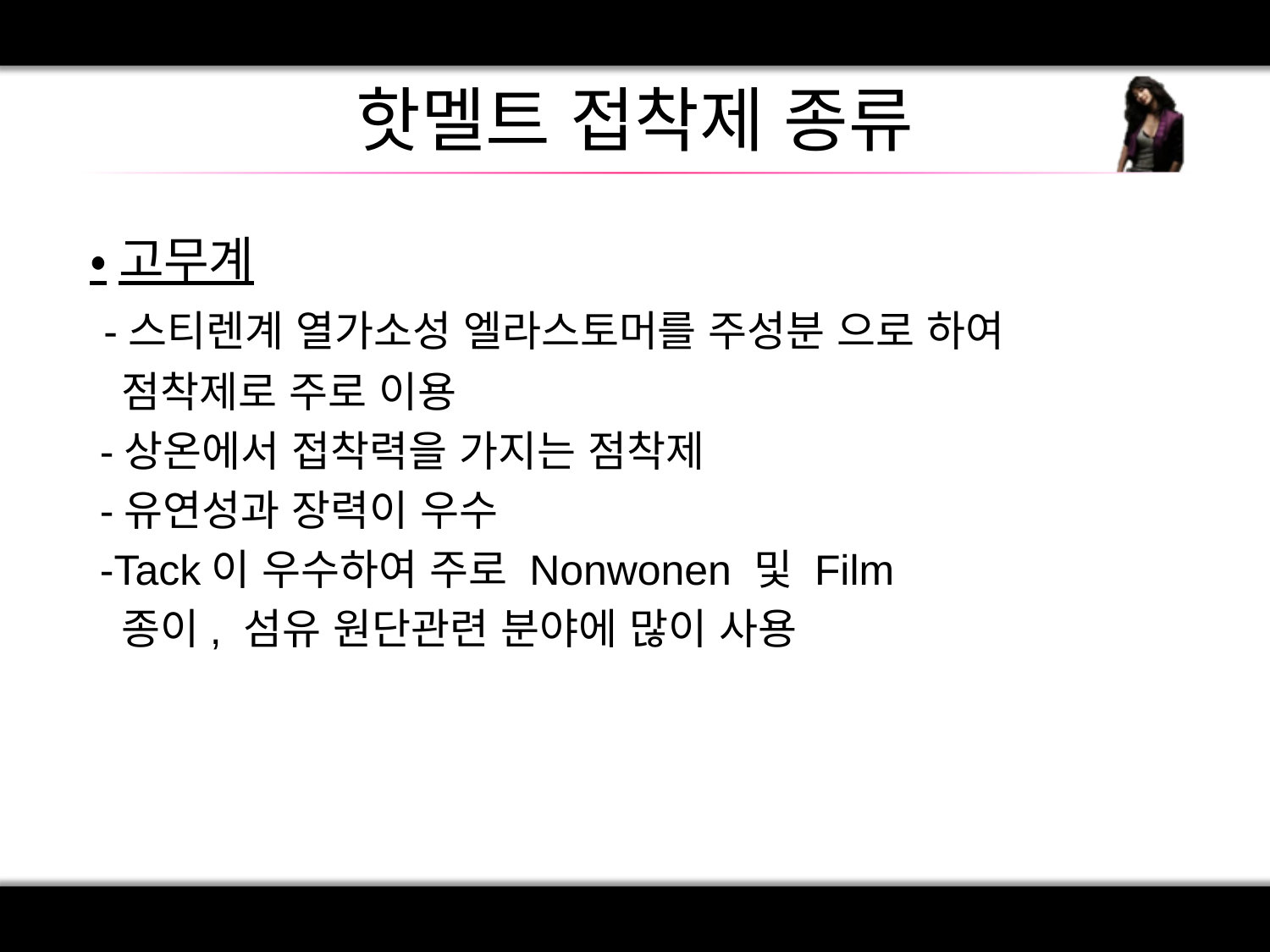

# 핫멜트 접착제 종류
 •고무계
  -스티렌계 열가소성 엘라스토머를 주성분 으로 하여
   점착제로 주로 이용
  -상온에서 접착력을 가지는 점착제
  -유연성과 장력이 우수
  -Tack이 우수하여 주로 Nonwonen 및 Film
   종이, 섬유 원단관련 분야에 많이 사용